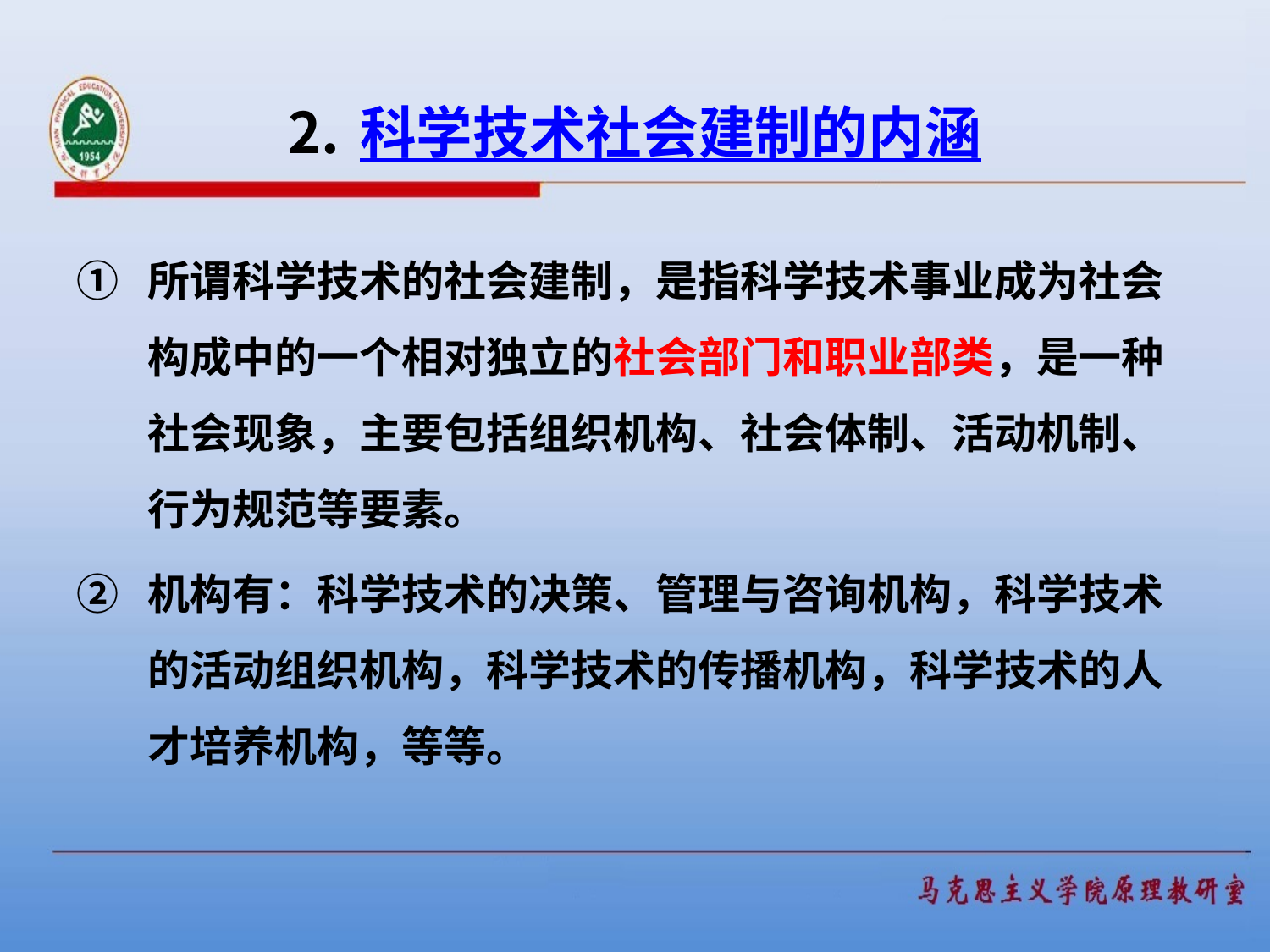

# 科学技术社会建制的内涵
所谓科学技术的社会建制，是指科学技术事业成为社会构成中的一个相对独立的社会部门和职业部类，是一种社会现象，主要包括组织机构、社会体制、活动机制、行为规范等要素。
机构有：科学技术的决策、管理与咨询机构，科学技术的活动组织机构，科学技术的传播机构，科学技术的人才培养机构，等等。